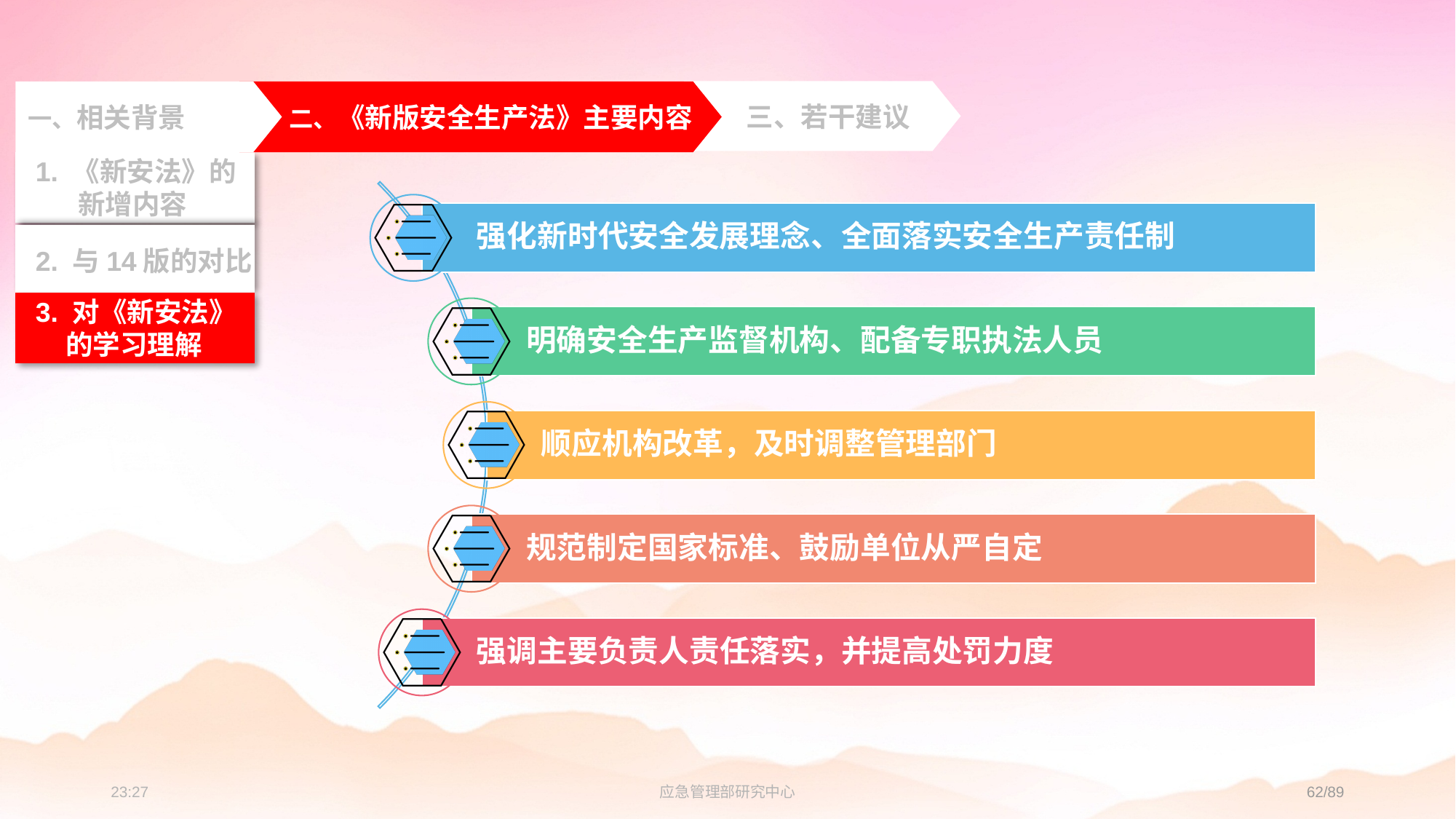

三、若干建议
一、相关背景
     二、《新版安全生产法》主要内容
 2. 与14版的对比
 3. 对《新安法》
     的学习理解
 1. 《新安法》的
       新增内容
强化新时代安全发展理念、全面落实安全生产责任制
明确安全生产监督机构、配备专职执法人员
顺应机构改革，及时调整管理部门
规范制定国家标准、鼓励单位从严自定
强调主要负责人责任落实，并提高处罚力度
23:27
应急管理部研究中心
62/89